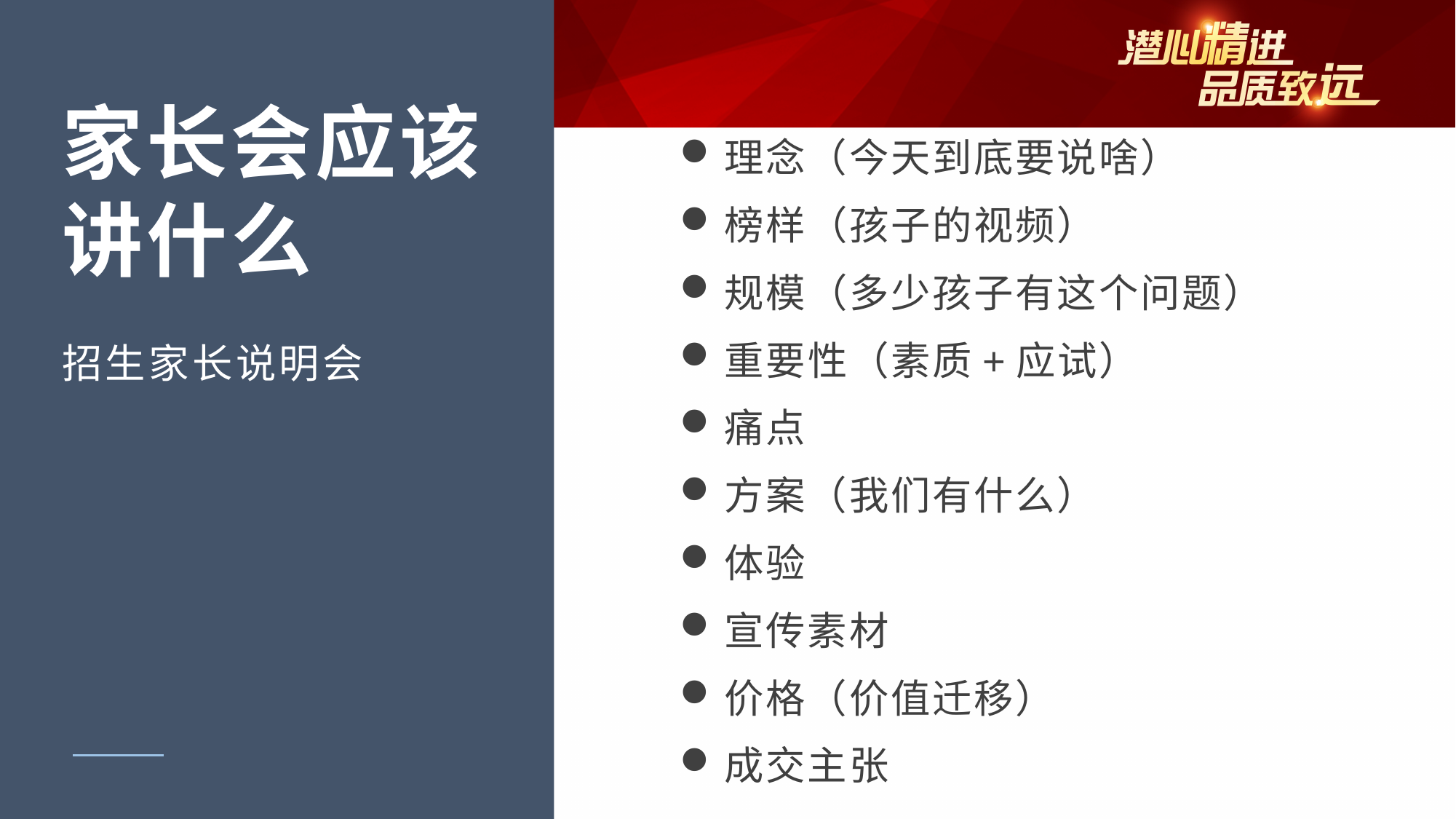

家长会应该讲什么
理念（今天到底要说啥）
榜样（孩子的视频）
规模（多少孩子有这个问题）
重要性（素质+应试）
痛点
方案（我们有什么）
体验
宣传素材
价格（价值迁移）
成交主张
招生家长说明会